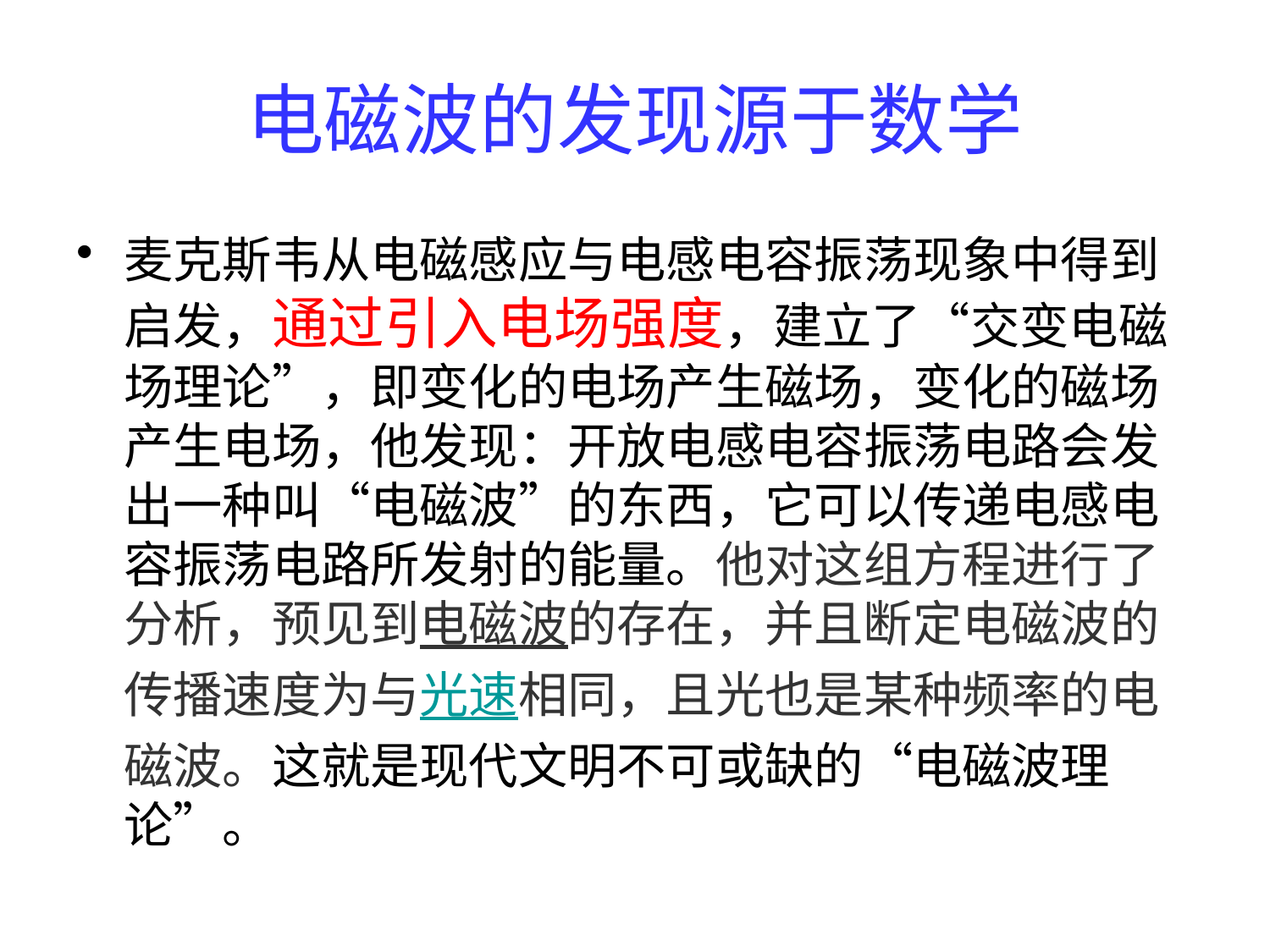

# 电磁波的发现源于数学
麦克斯韦从电磁感应与电感电容振荡现象中得到启发，通过引入电场强度，建立了“交变电磁场理论”，即变化的电场产生磁场，变化的磁场产生电场，他发现：开放电感电容振荡电路会发出一种叫“电磁波”的东西，它可以传递电感电容振荡电路所发射的能量。他对这组方程进行了分析，预见到电磁波的存在，并且断定电磁波的传播速度为与光速相同，且光也是某种频率的电磁波。这就是现代文明不可或缺的“电磁波理论”。